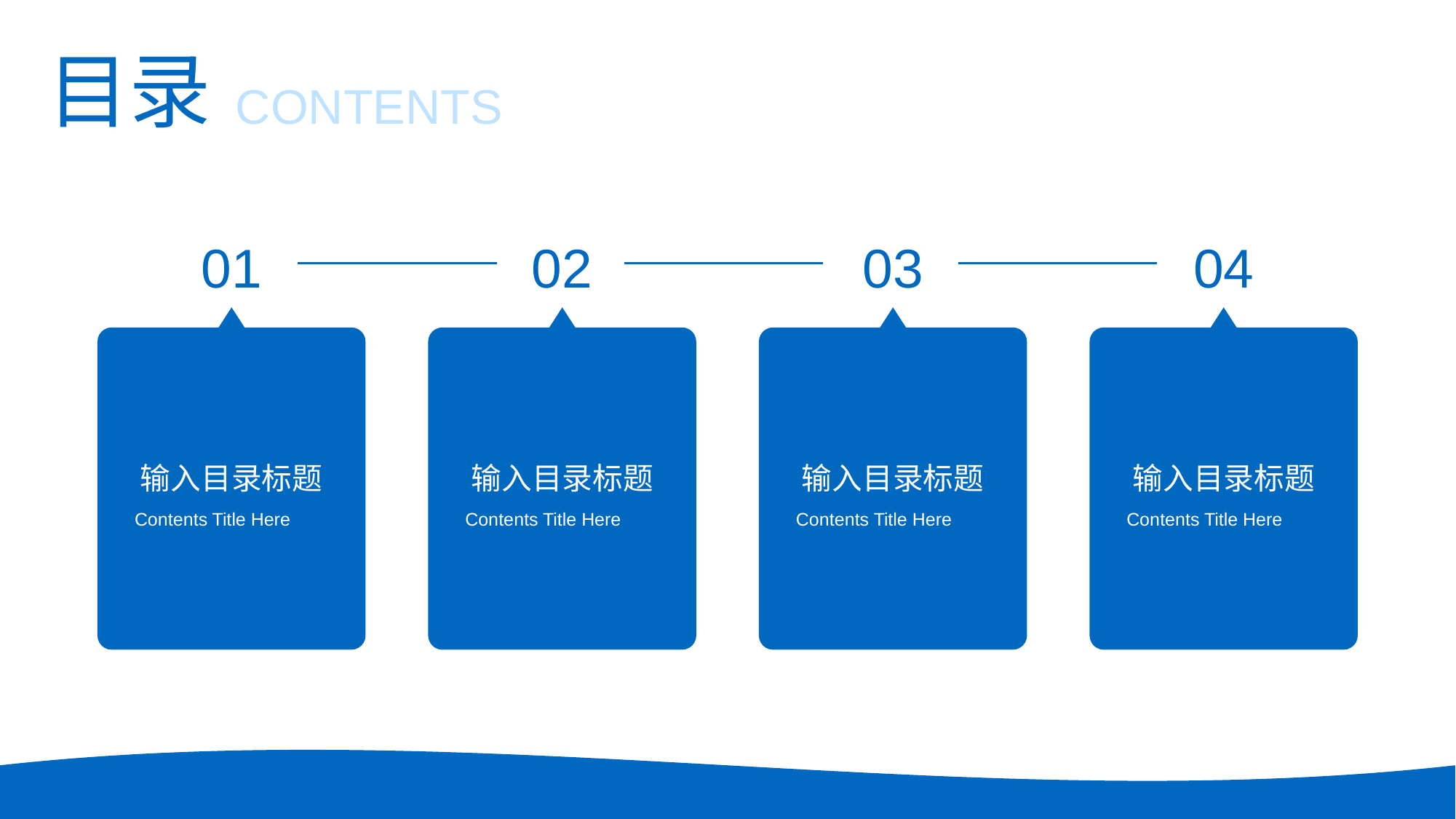

目录
CONTENTS
01

输入目录标题
Contents Title Here
02

输入目录标题
Contents Title Here
03

输入目录标题
Contents Title Here
04

输入目录标题
Contents Title Here